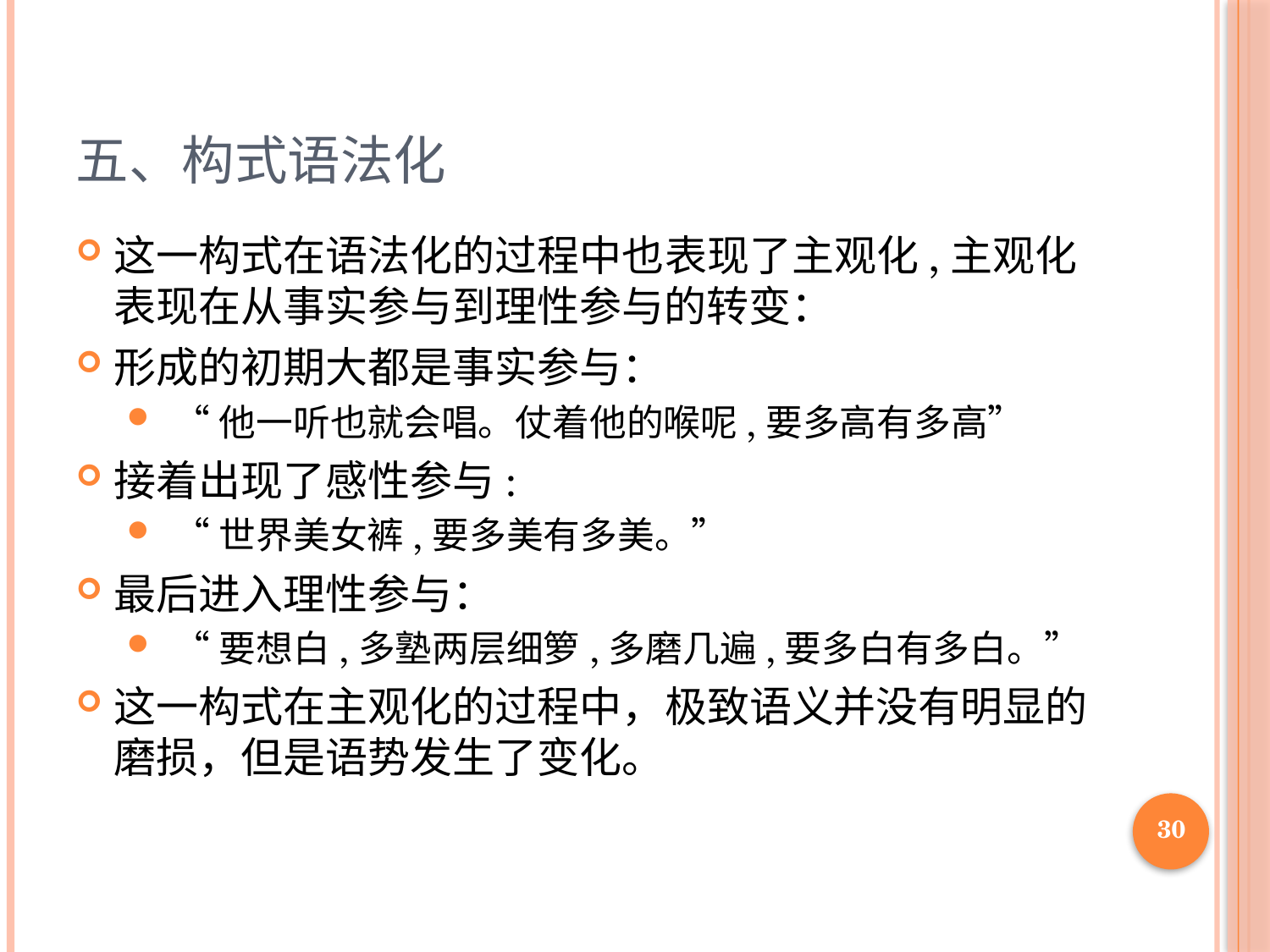

# 五、构式语法化
这一构式在语法化的过程中也表现了主观化,主观化表现在从事实参与到理性参与的转变：
形成的初期大都是事实参与：
 “他一听也就会唱。仗着他的喉呢,要多高有多高”
接着出现了感性参与:
 “世界美女裤,要多美有多美。”
最后进入理性参与：
 “要想白,多塾两层细箩,多磨几遍,要多白有多白。”
这一构式在主观化的过程中，极致语义并没有明显的磨损，但是语势发生了变化。

30